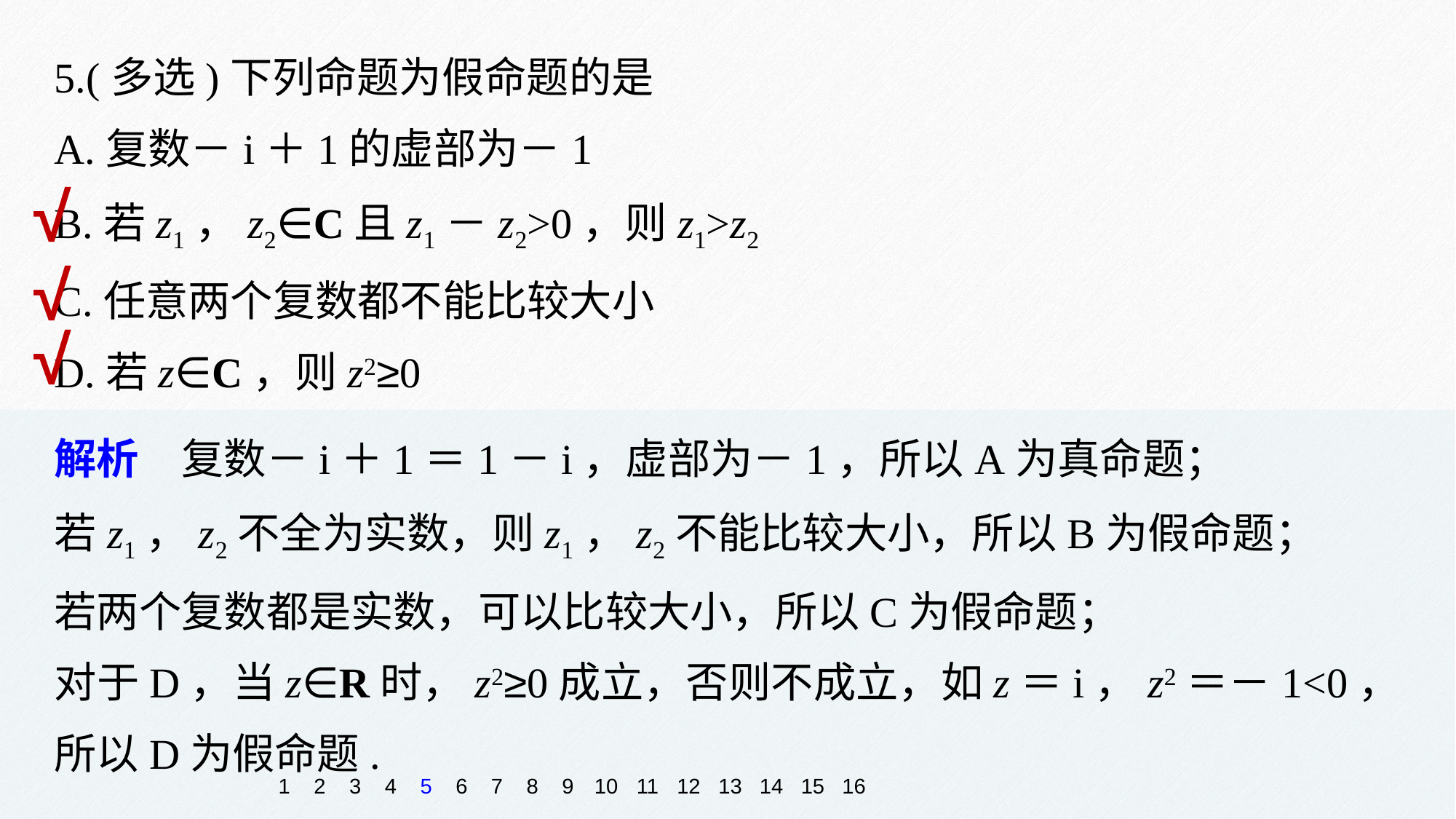

5.(多选)下列命题为假命题的是
A.复数－i＋1的虚部为－1
B.若z1，z2∈C且z1－z2>0，则z1>z2
C.任意两个复数都不能比较大小
D.若z∈C，则z2≥0
√
√
√
解析　复数－i＋1＝1－i，虚部为－1，所以A为真命题；
若z1，z2不全为实数，则z1，z2不能比较大小，所以B为假命题；
若两个复数都是实数，可以比较大小，所以C为假命题；
对于D，当z∈R时，z2≥0成立，否则不成立，如z＝i，z2＝－1<0，所以D为假命题.
1
2
3
4
5
6
7
8
9
10
11
12
13
14
15
16